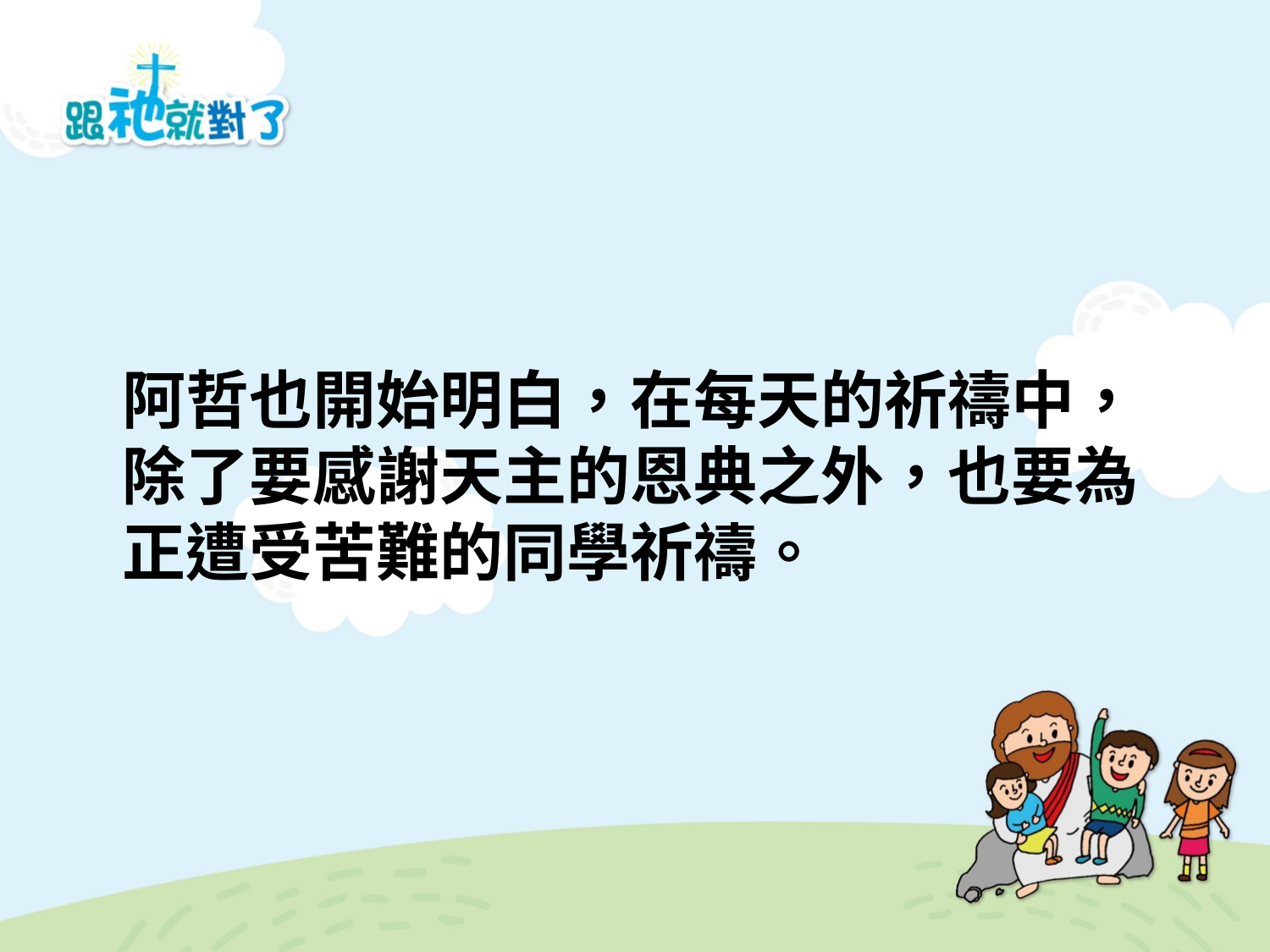

阿哲也開始明白，在每天的祈禱中，除了要感謝天主的恩典之外，也要為正遭受苦難的同學祈禱。